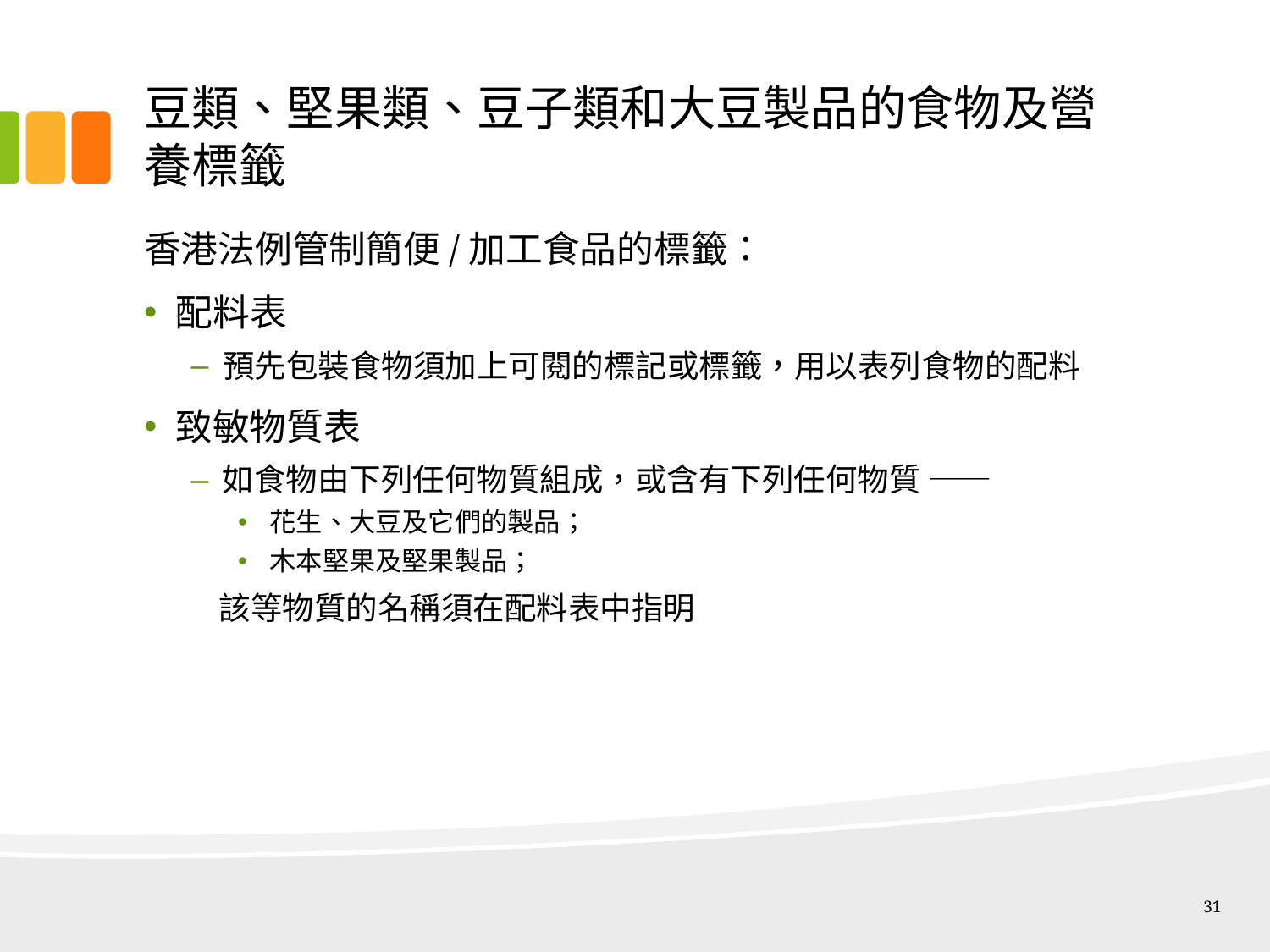

# 豆類、堅果類、豆子類和大豆製品的食物及營養標籤
香港法例管制簡便/加工食品的標籤：
配料表
預先包裝食物須加上可閱的標記或標籤，用以表列食物的配料
致敏物質表
如食物由下列任何物質組成，或含有下列任何物質 ——
花生、大豆及它們的製品；
木本堅果及堅果製品；
該等物質的名稱須在配料表中指明

31